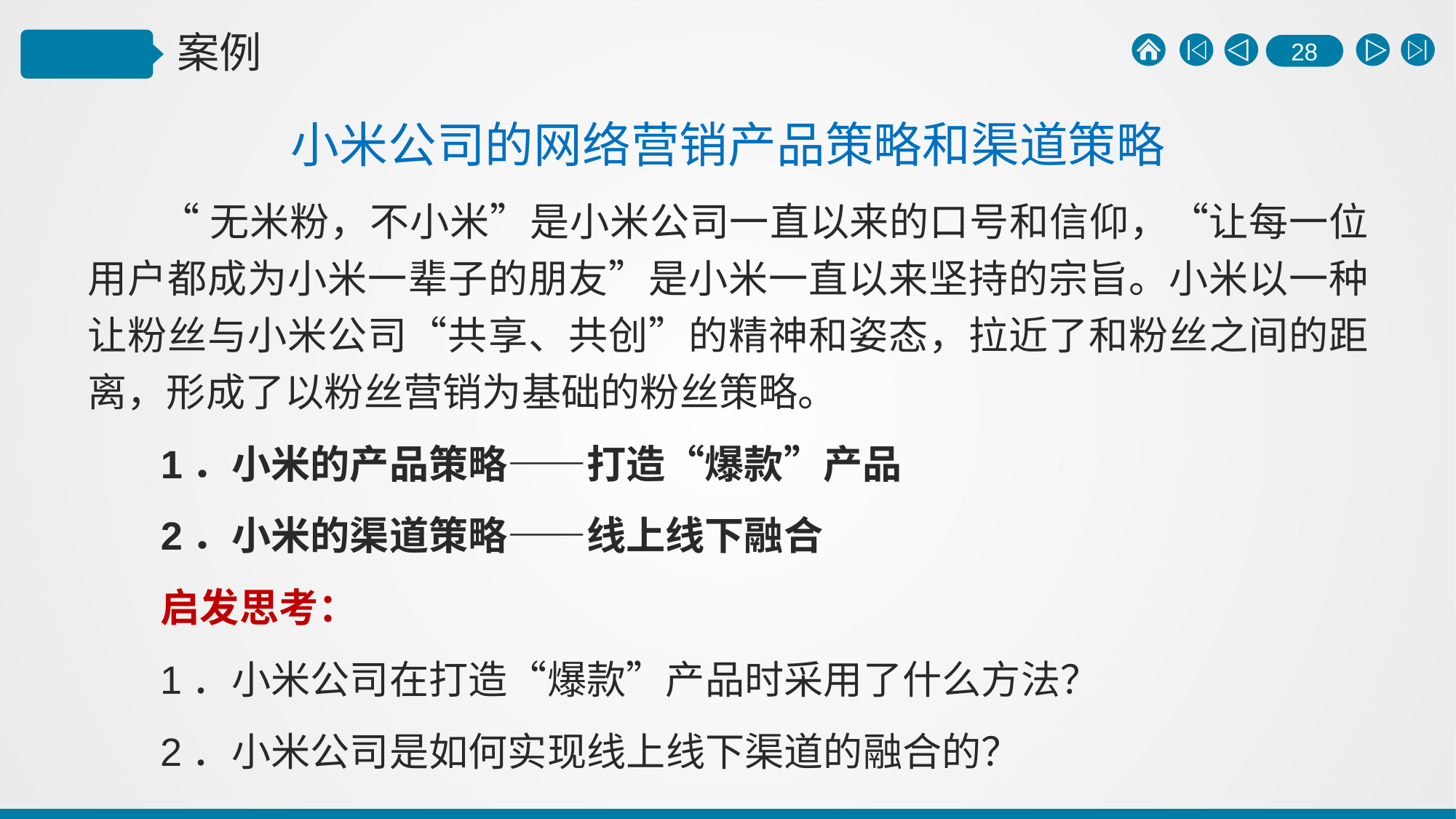

小米公司的网络营销产品策略和渠道策略
“无米粉，不小米”是小米公司一直以来的口号和信仰，“让每一位用户都成为小米一辈子的朋友”是小米一直以来坚持的宗旨。小米以一种让粉丝与小米公司“共享、共创”的精神和姿态，拉近了和粉丝之间的距离，形成了以粉丝营销为基础的粉丝策略。
1．小米的产品策略——打造“爆款”产品
2．小米的渠道策略——线上线下融合
启发思考：
1．小米公司在打造“爆款”产品时采用了什么方法？
2．小米公司是如何实现线上线下渠道的融合的？